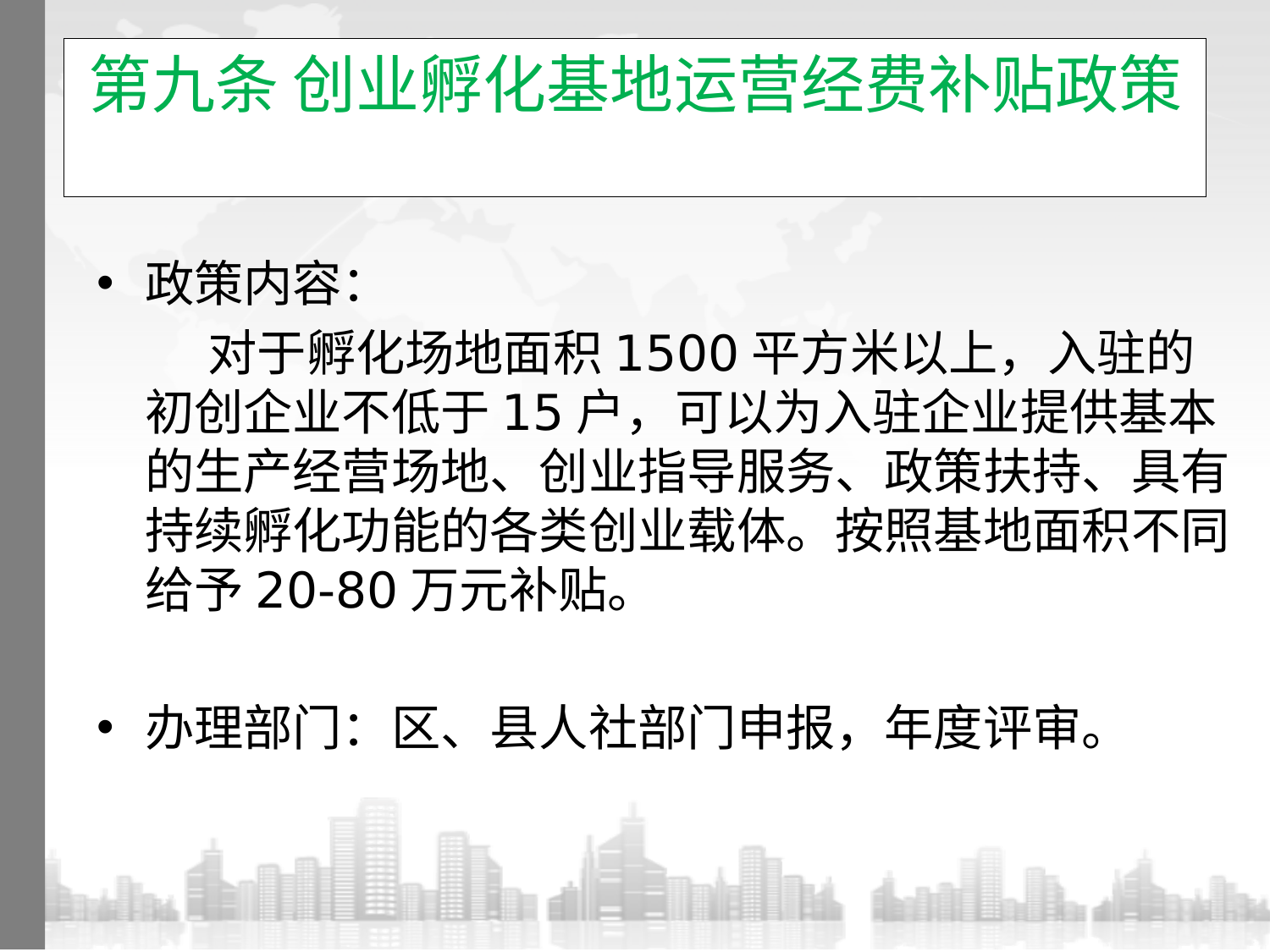

# 第九条 创业孵化基地运营经费补贴政策
政策内容：
         对于孵化场地面积1500平方米以上，入驻的初创企业不低于15户，可以为入驻企业提供基本的生产经营场地、创业指导服务、政策扶持、具有持续孵化功能的各类创业载体。按照基地面积不同给予20-80万元补贴。

办理部门：区、县人社部门申报，年度评审。